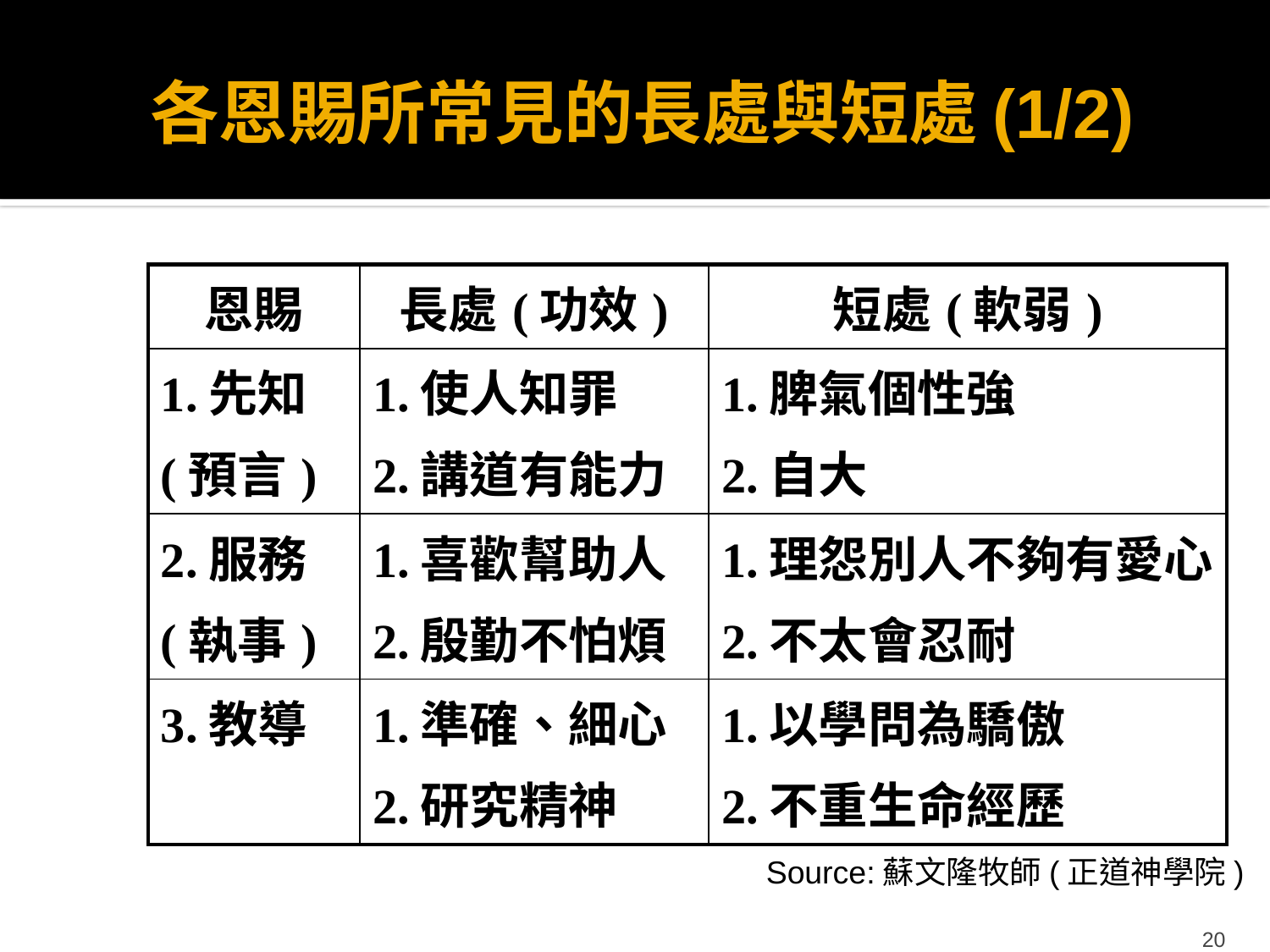

# 各恩賜所常見的長處與短處(1/2)
| 恩賜 | 長處(功效) | 短處(軟弱) |
| --- | --- | --- |
| 1.先知 (預言) | 1.使人知罪 2.講道有能力 | 1.脾氣個性強 2.自大 |
| 2.服務 (執事) | 1.喜歡幫助人 2.殷勤不怕煩 | 1.理怨別人不夠有愛心 2.不太會忍耐 |
| 3.教導 | 1.準確、細心 2.研究精神 | 1.以學問為驕傲 2.不重生命經歷 |
Source:蘇文隆牧師(正道神學院)
20